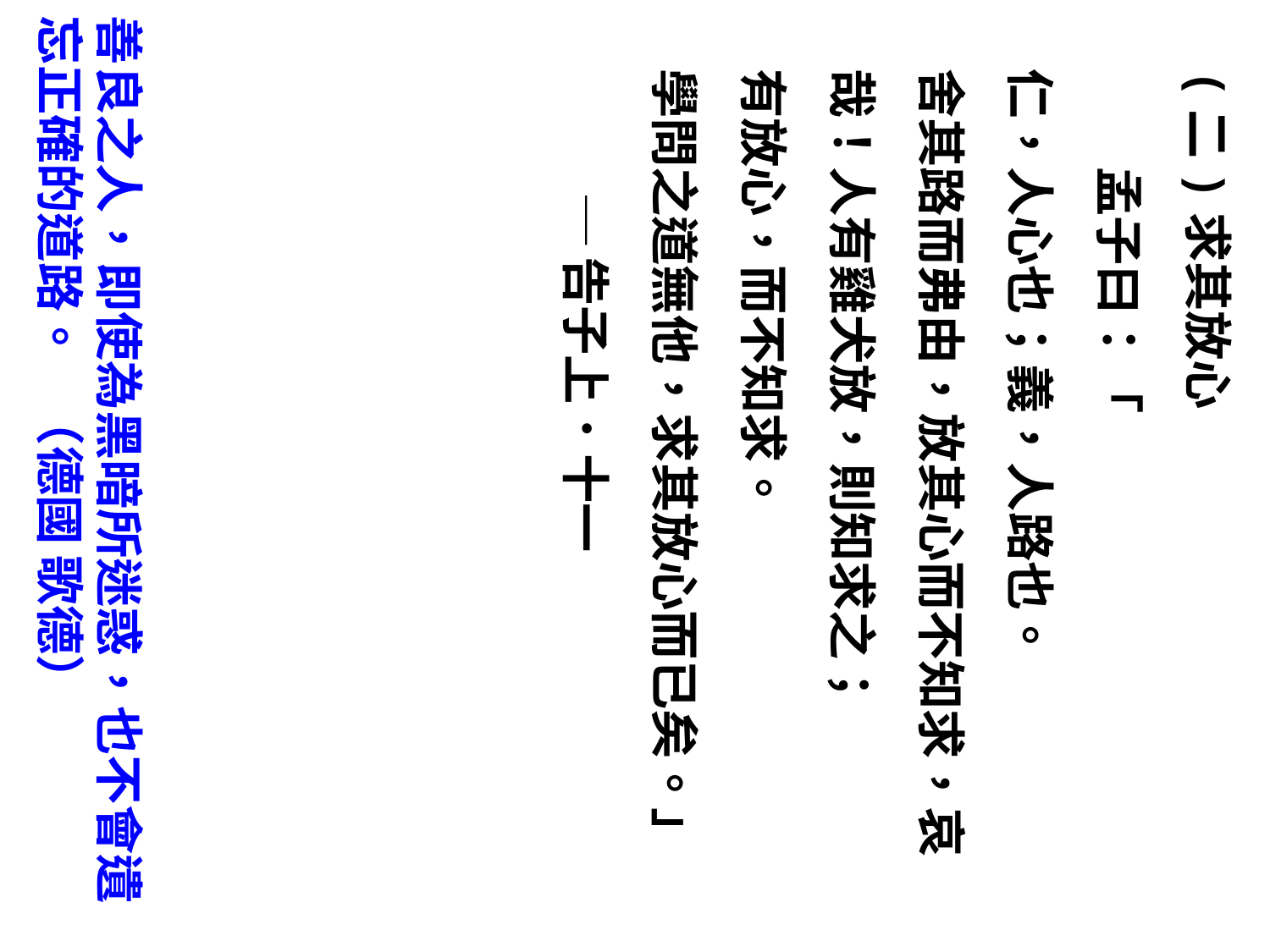

善良之人，即使為黑暗所迷惑，也不會遺忘正確的道路。	（德國 歌德）
(二)求其放心
　　孟子曰：「
仁，人心也；義，人路也。
舍其路而弗由，放其心而不知求，哀哉！人有雞犬放，則知求之；
有放心，而不知求。
學問之道無他，求其放心而已矣。」
	─告子上．十一